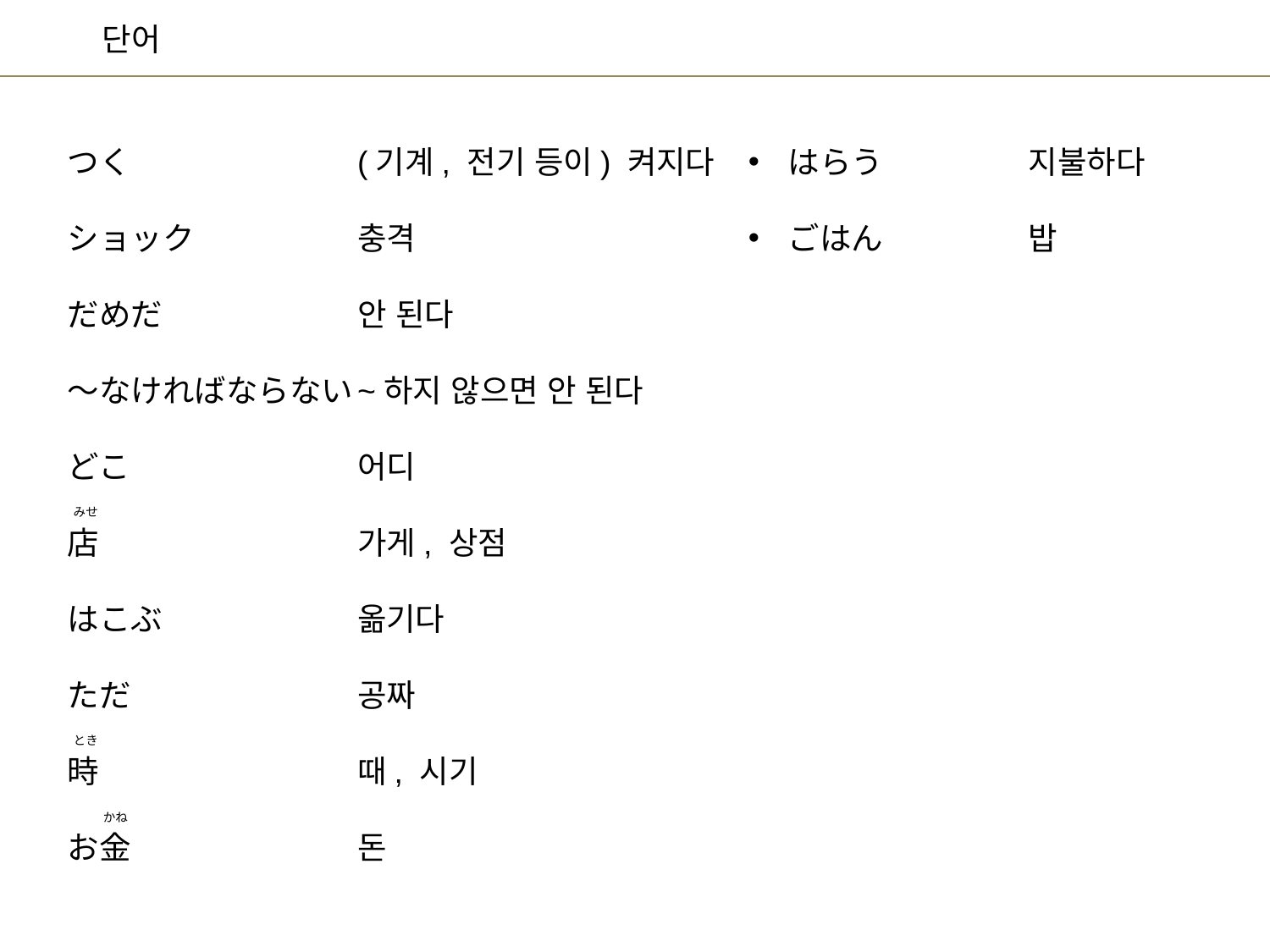

지불하다

밥
(기계, 전기 등이) 켜지다

충격

안 된다

~하지 않으면 안 된다

어디

가게, 상점

옮기다

공짜

때, 시기

돈
はらう

ごはん
つく

ショック

だめだ

～なければならない

どこ

店

はこぶ

ただ

時

お金
みせ
とき
かね